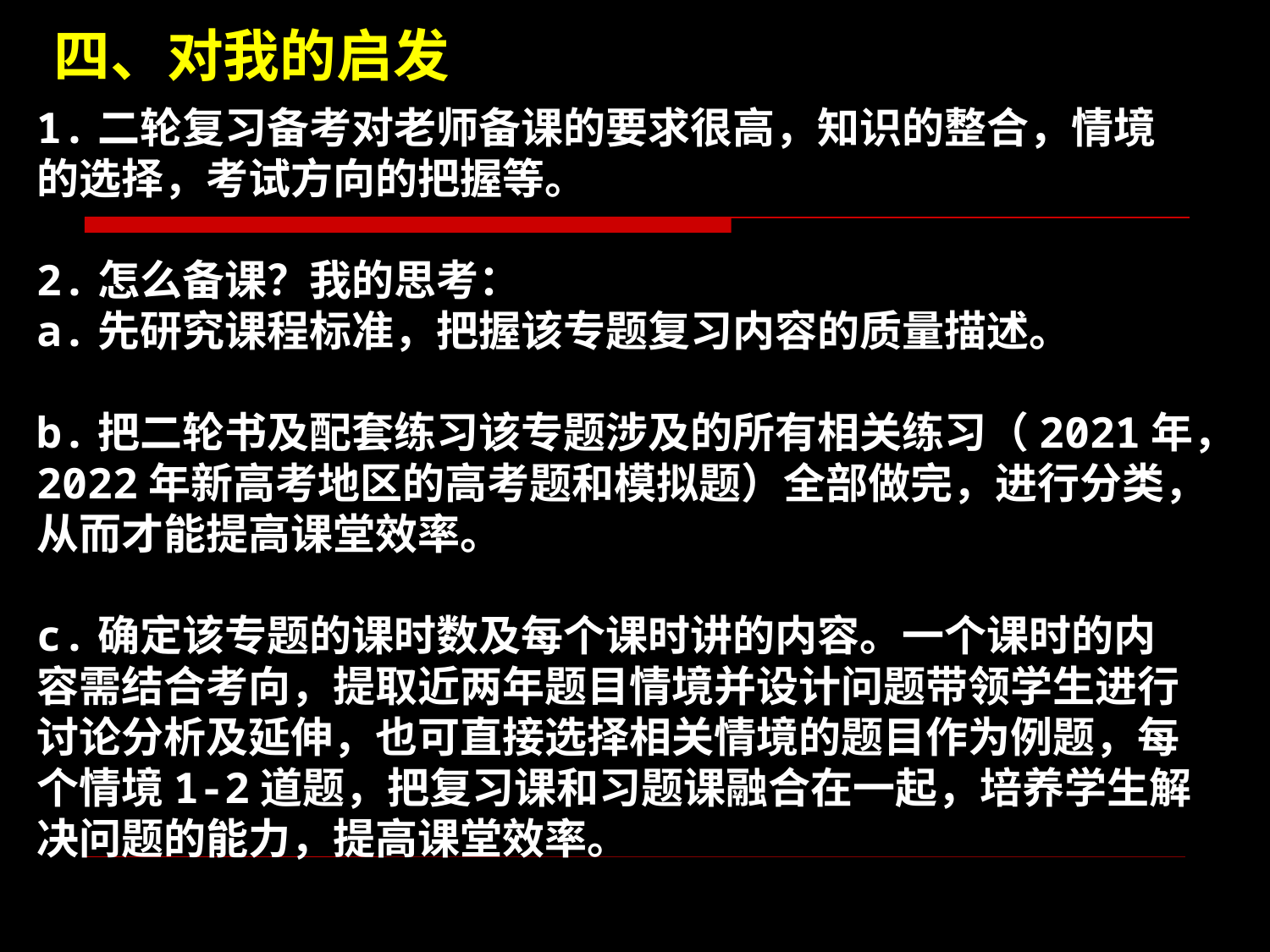

四、对我的启发
    二、学会审题
1.二轮复习备考对老师备课的要求很高，知识的整合，情境的选择，考试方向的把握等。

2.怎么备课？我的思考：
a.先研究课程标准，把握该专题复习内容的质量描述。

b.把二轮书及配套练习该专题涉及的所有相关练习（2021年，2022年新高考地区的高考题和模拟题）全部做完，进行分类，从而才能提高课堂效率。

c.确定该专题的课时数及每个课时讲的内容。一个课时的内容需结合考向，提取近两年题目情境并设计问题带领学生进行讨论分析及延伸，也可直接选择相关情境的题目作为例题，每个情境1-2道题，把复习课和习题课融合在一起，培养学生解决问题的能力，提高课堂效率。